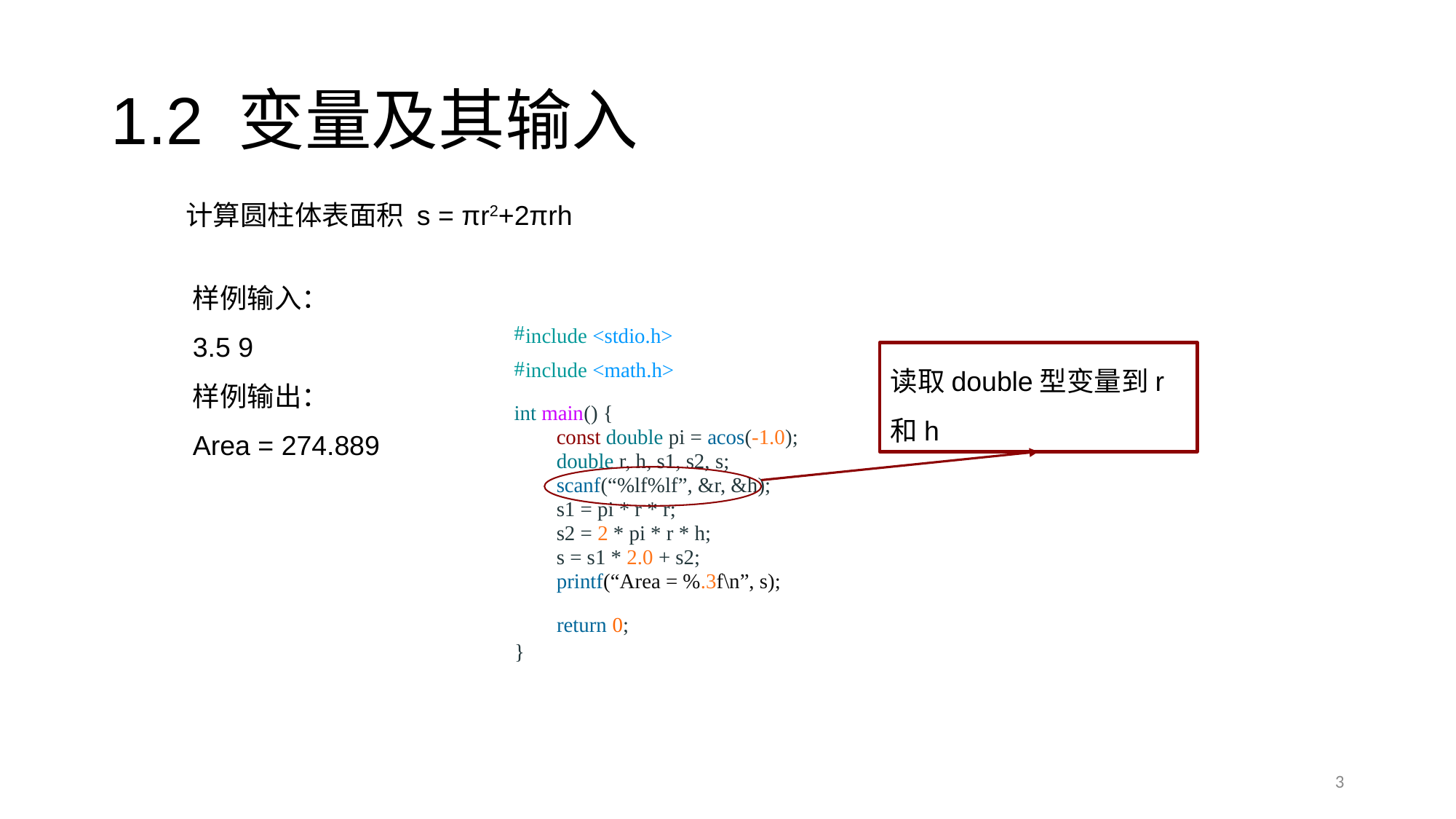

# 1.2 变量及其输入
计算圆柱体表面积 s = πr2+2πrh
样例输入：
3.5 9
样例输出：
Area = 274.889
include <stdio.h>
#
include <math.h>
#
int main() {
        const double pi = acos(-1.0);
        double r, h, s1, s2, s;
        scanf(“%lf%lf”, &r, &h);
        s1 = pi * r * r;
        s2 = 2 * pi * r * h;
        s = s1 * 2.0 + s2;
        printf(“Area = %.3f\n”, s);
        return 0;
}
读取double型变量到r和h

3